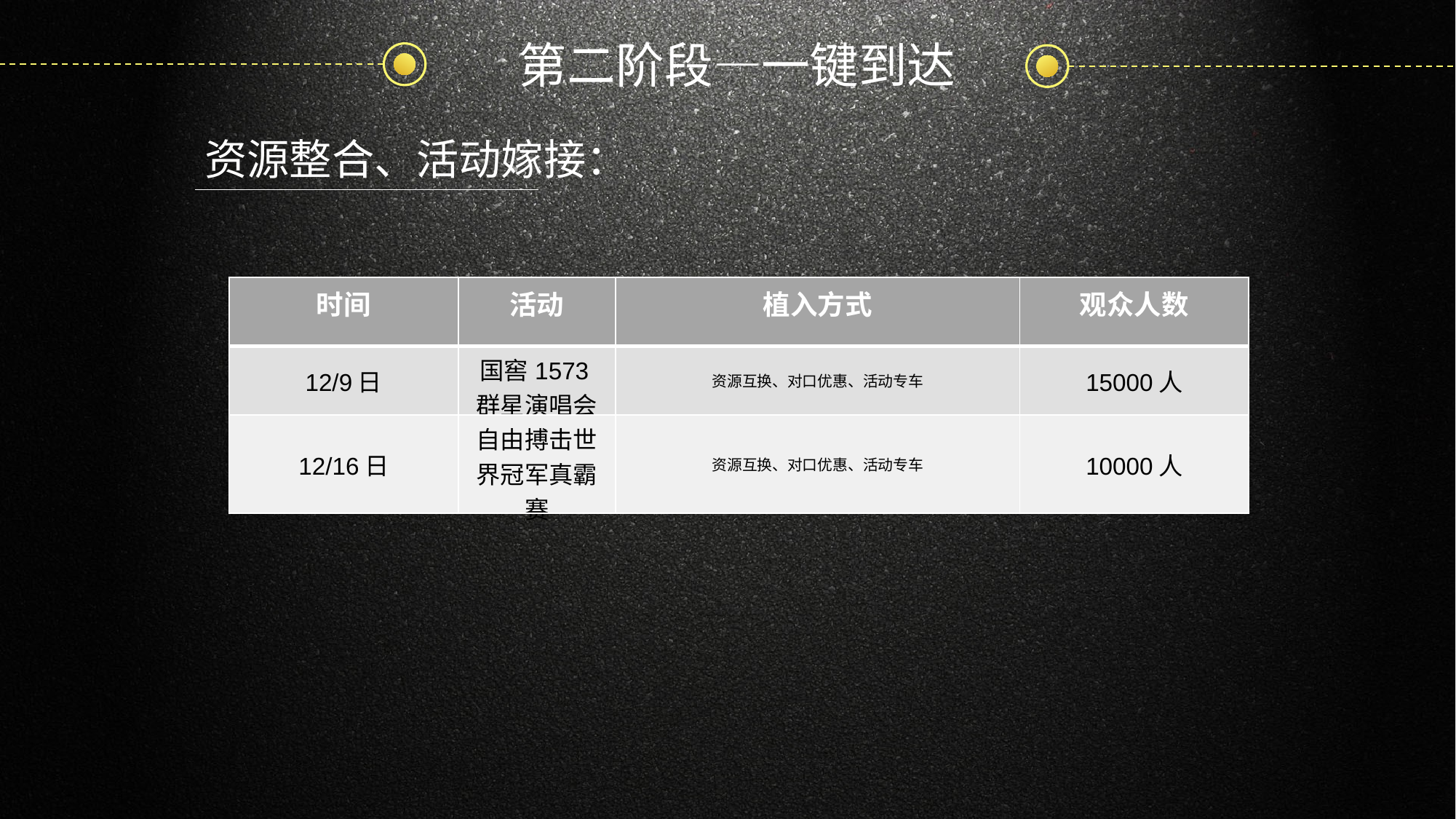

第二阶段—一键到达

资源整合、活动嫁接：
| 时间 | 活动 | 植入方式 | 观众人数 |
| --- | --- | --- | --- |
| 12/9日 | 国窖1573群星演唱会 | 资源互换、对口优惠、活动专车 | 15000人 |
| 12/16日 | 自由搏击世界冠军真霸赛 | 资源互换、对口优惠、活动专车 | 10000人 |